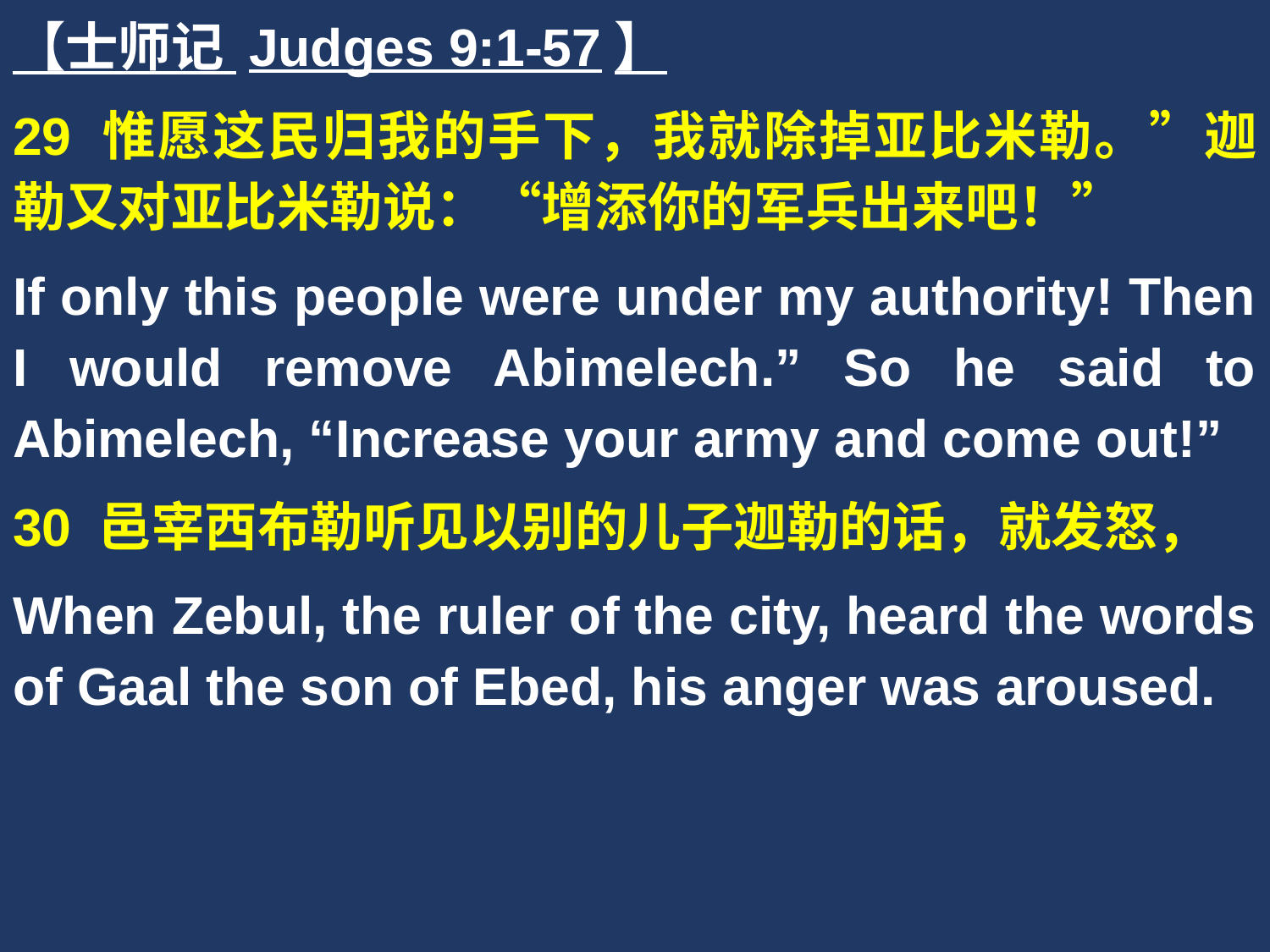

【士师记 Judges 9:1-57】
29 惟愿这民归我的手下，我就除掉亚比米勒。”迦勒又对亚比米勒说：“增添你的军兵出来吧！”
If only this people were under my authority! Then I would remove Abimelech.” So he said to Abimelech, “Increase your army and come out!”
30 邑宰西布勒听见以别的儿子迦勒的话，就发怒，
When Zebul, the ruler of the city, heard the words of Gaal the son of Ebed, his anger was aroused.